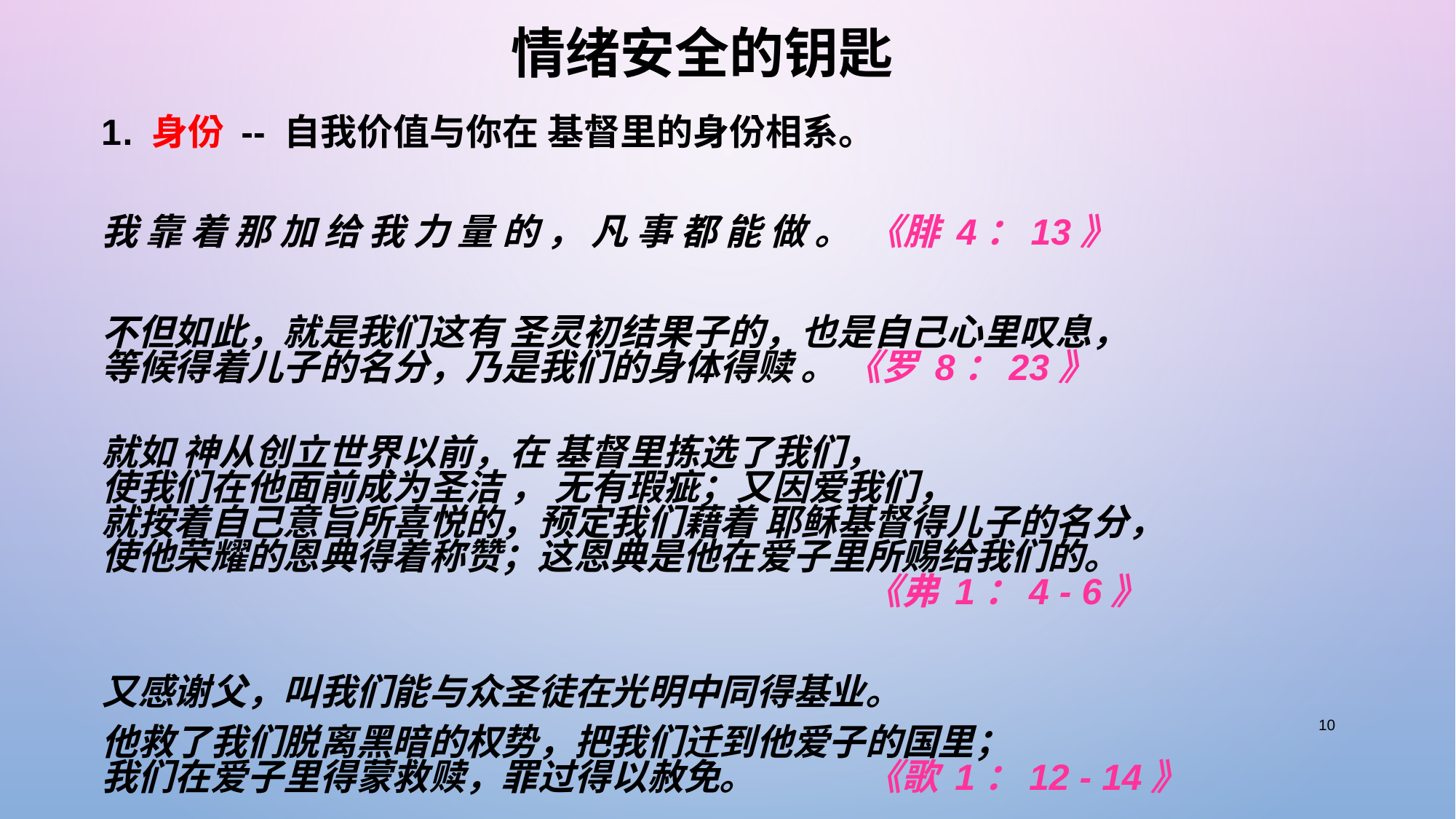

# 情绪安全的钥匙
 身份 -- 自我价值与你在 基督里的身份相系。

我 靠 着 那 加 给 我 力 量 的 ， 凡 事 都 能 做 。  《腓 4：13》

不但如此，就是我们这有 圣灵初结果子的，也是自己心里叹息，
等候得着儿子的名分，乃是我们的身体得赎 。 《罗 8：23》
就如 神从创立世界以前，在 基督里拣选了我们，
使我们在他面前成为圣洁 ， 无有瑕疵；又因爱我们，
就按着自己意旨所喜悦的，预定我们藉着 耶稣基督得儿子的名分，
使他荣耀的恩典得着称赞；这恩典是他在爱子里所赐给我们的。									《弗 1：4 - 6》

又感谢父，叫我们能与众圣徒在光明中同得基业。
他救了我们脱离黑暗的权势，把我们迁到他爱子的国里；
我们在爱子里得蒙救赎，罪过得以赦免。 	《歌 1：12 - 14》
10